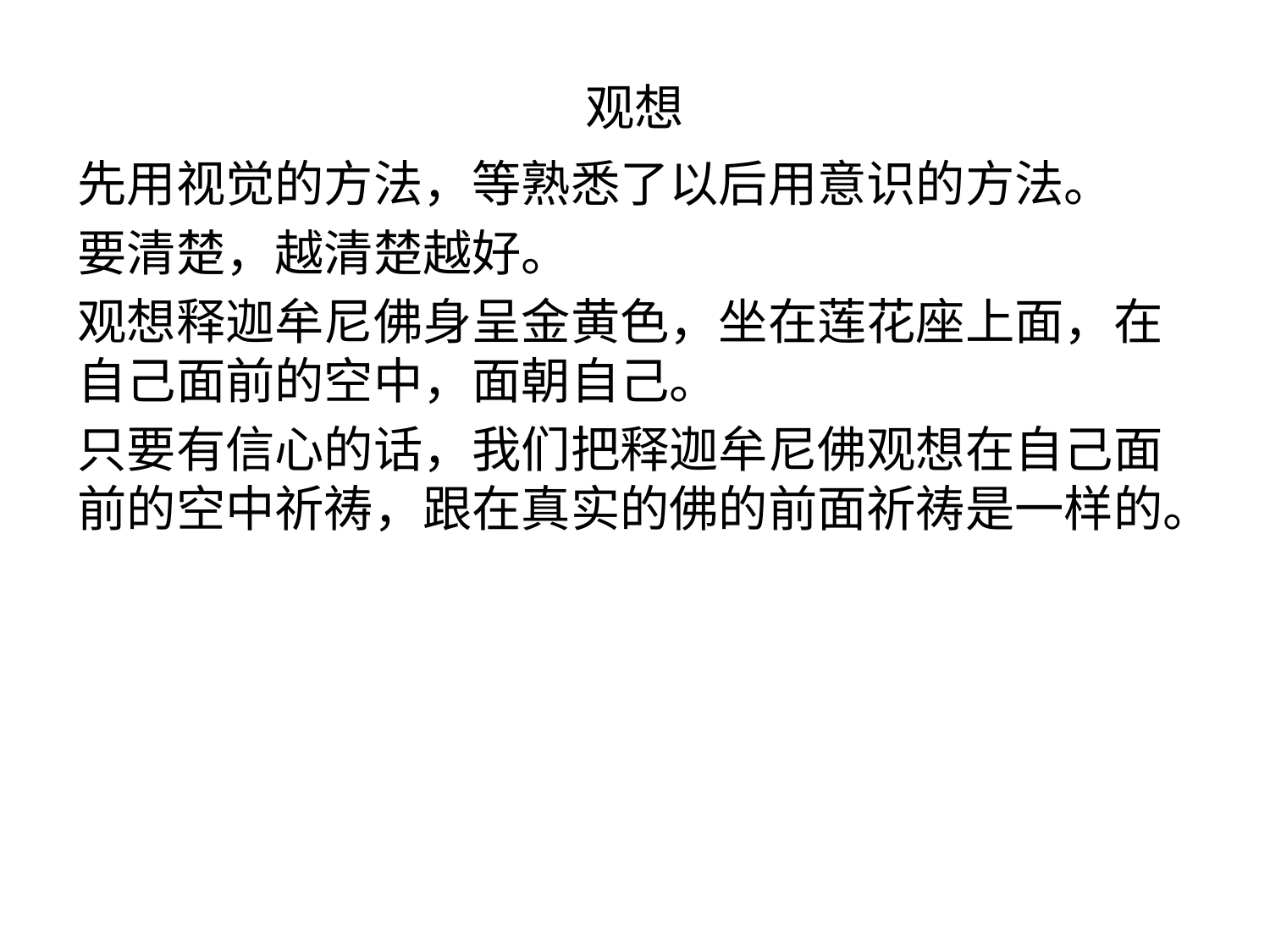

# 观想
先用视觉的方法，等熟悉了以后用意识的方法。
要清楚，越清楚越好。
观想释迦牟尼佛身呈金黄色，坐在莲花座上面，在自己面前的空中，面朝自己。
只要有信心的话，我们把释迦牟尼佛观想在自己面前的空中祈祷，跟在真实的佛的前面祈祷是一样的。